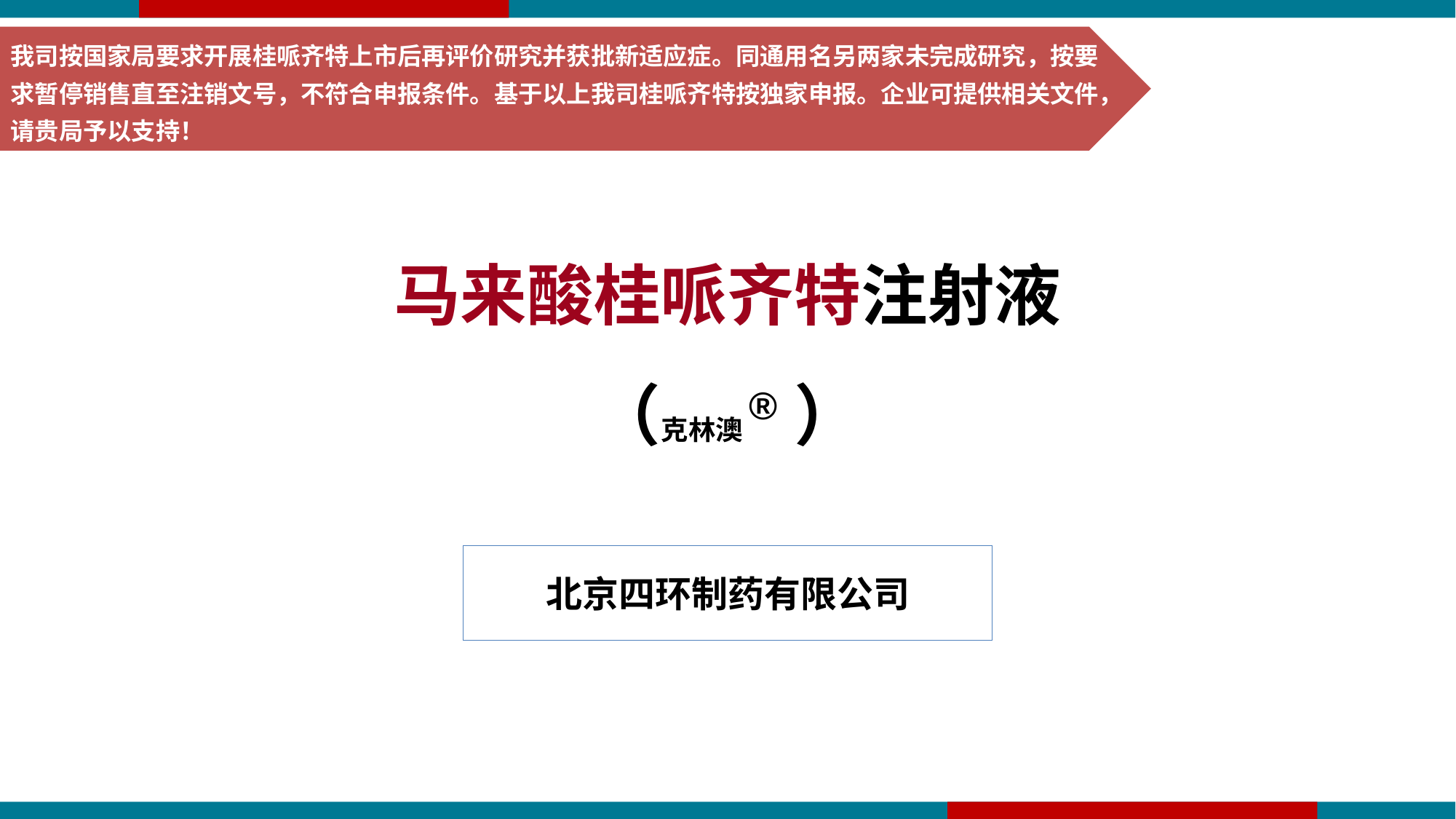

我司按国家局要求开展桂哌齐特上市后再评价研究并获批新适应症。同通用名另两家未完成研究，按要求暂停销售直至注销文号，不符合申报条件。基于以上我司桂哌齐特按独家申报。企业可提供相关文件，请贵局予以支持！
马来酸桂哌齐特注射液
（克林澳®）
北京四环制药有限公司